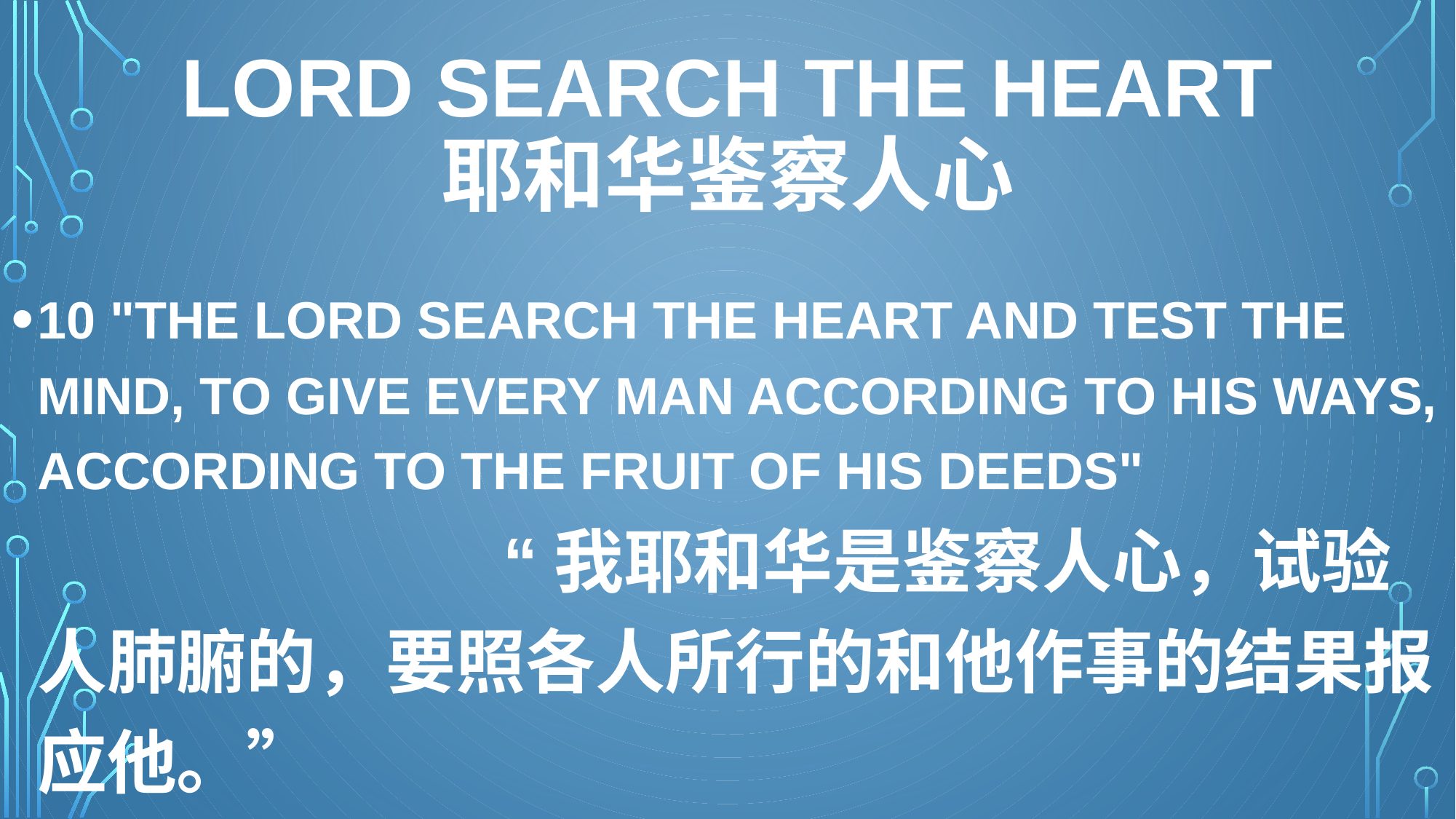

# LORD SEARCH THE HEART 耶和华鉴察人心
10 "THE LORD SEARCH THE HEART AND TEST THE MIND, TO GIVE EVERY MAN ACCORDING TO HIS WAYS, ACCORDING TO THE FRUIT OF HIS DEEDS"                                                     “我耶和华是鉴察人心，试验人肺腑的，要照各人所行的和他作事的结果报应他。”